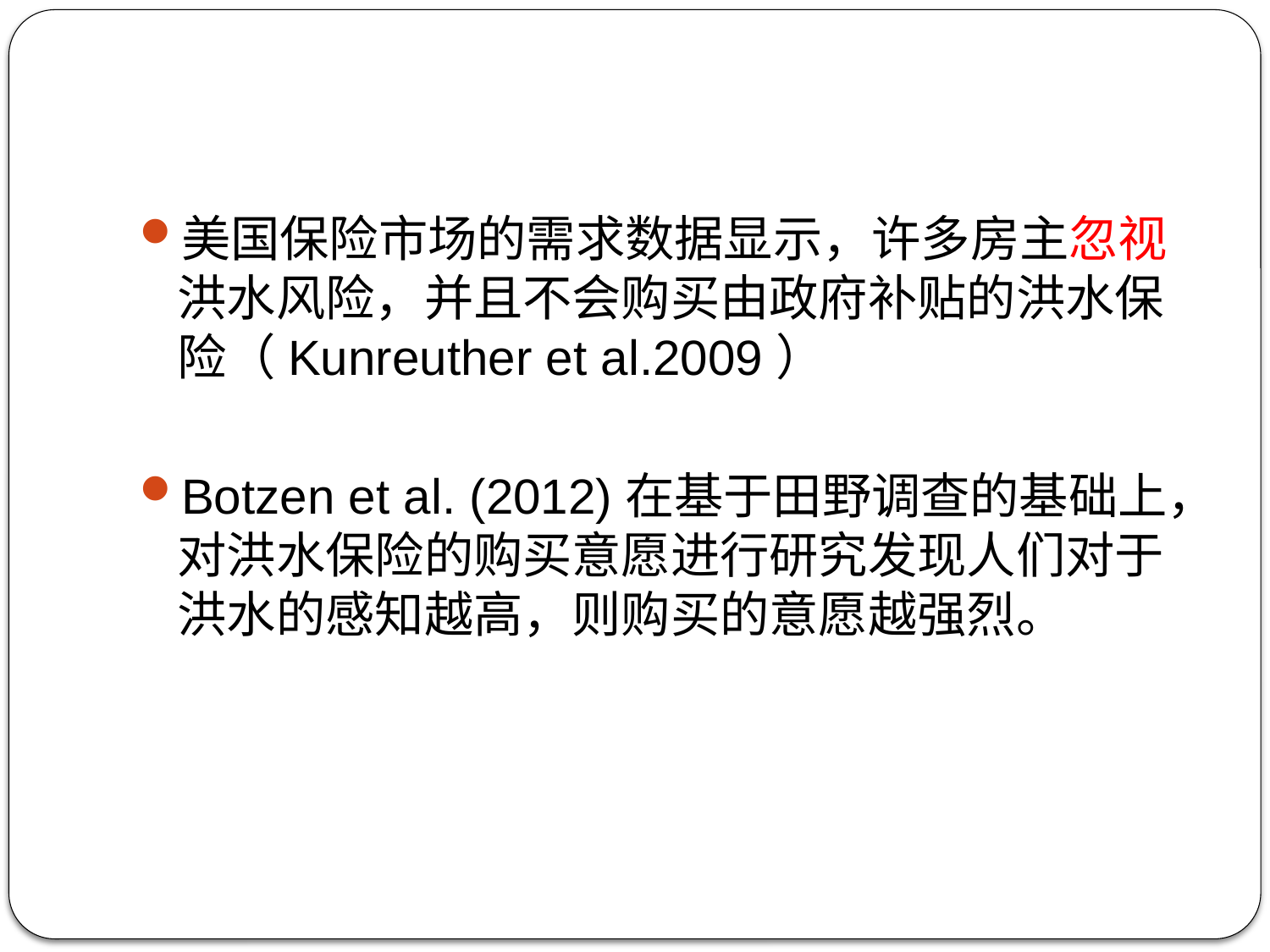

美国保险市场的需求数据显示，许多房主忽视洪水风险，并且不会购买由政府补贴的洪水保险（Kunreuther et al.2009）

Botzen et al. (2012)在基于田野调查的基础上，对洪水保险的购买意愿进行研究发现人们对于洪水的感知越高，则购买的意愿越强烈。